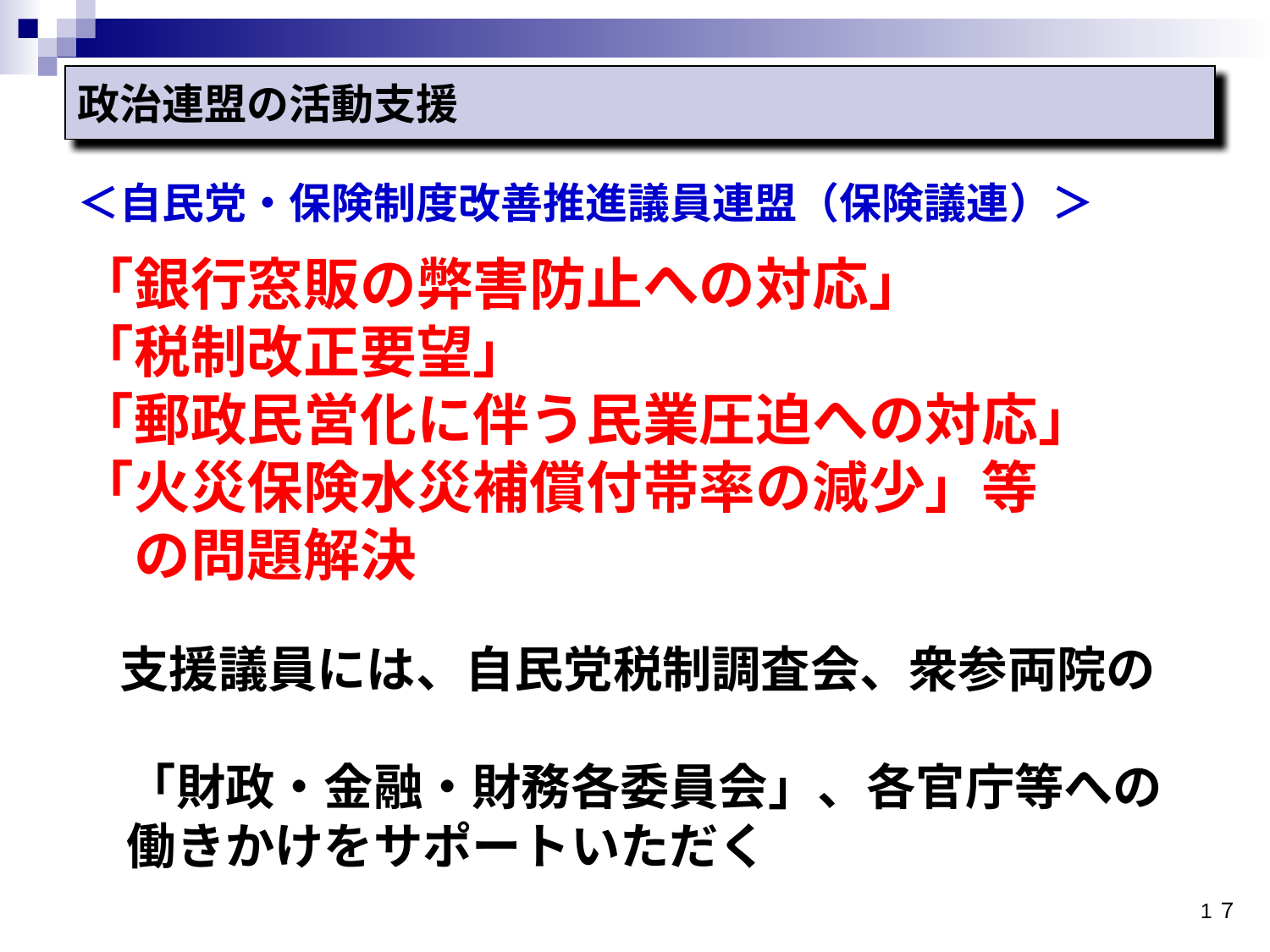

政治連盟の活動支援

＜自民党・保険制度改善推進議員連盟（保険議連）＞

「銀行窓販の弊害防止への対応」
「税制改正要望」
「郵政民営化に伴う民業圧迫への対応」
「火災保険水災補償付帯率の減少」等
　の問題解決

　支援議員には、自民党税制調査会、衆参両院の
　「財政・金融・財務各委員会」、各官庁等への
　働きかけをサポートいただく
1７